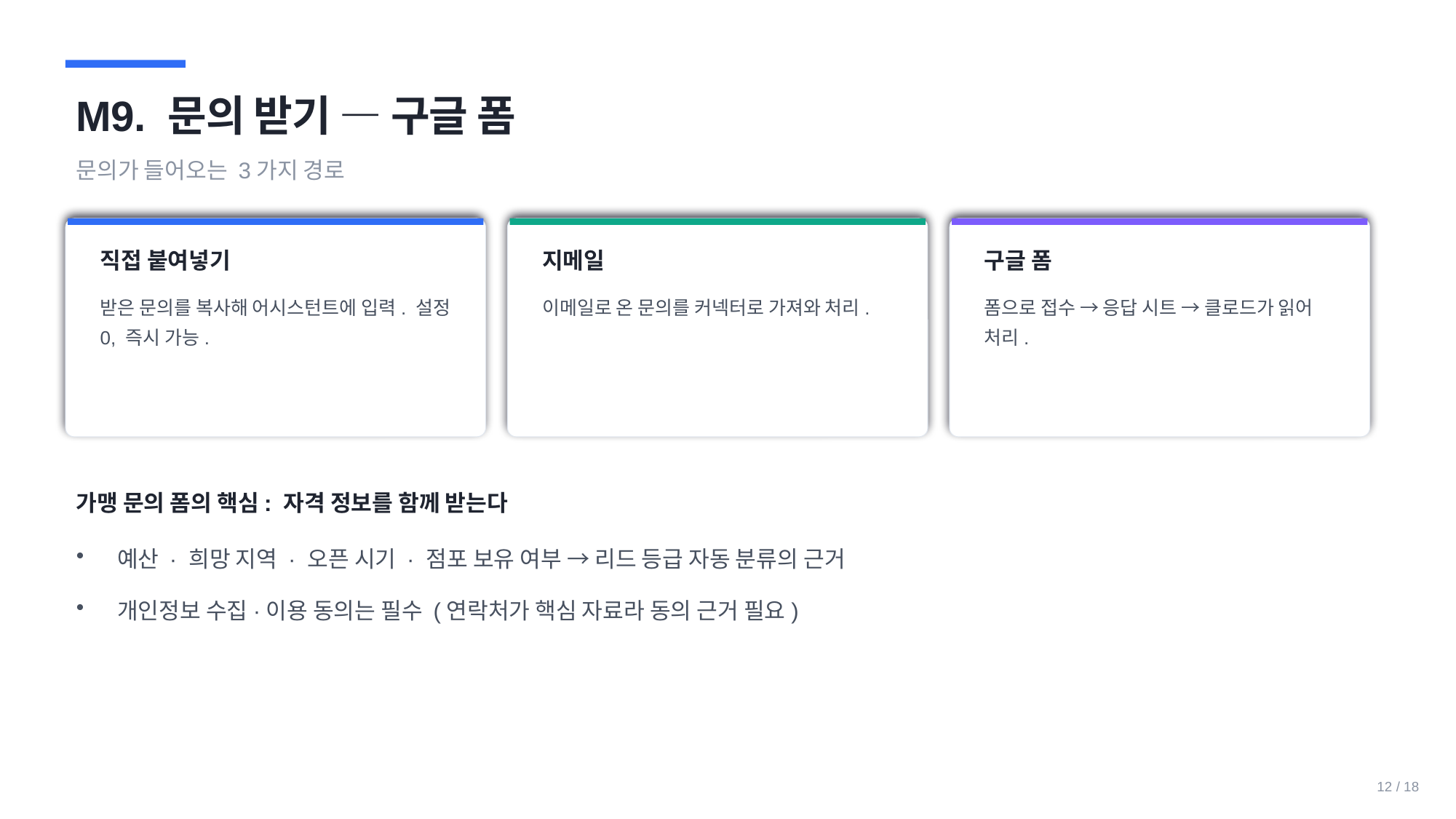

M9. 문의 받기 — 구글 폼
문의가 들어오는 3가지 경로

직접 붙여넣기
지메일
구글 폼
받은 문의를 복사해 어시스턴트에 입력. 설정 0, 즉시 가능.
이메일로 온 문의를 커넥터로 가져와 처리.
폼으로 접수 → 응답 시트 → 클로드가 읽어 처리.
가맹 문의 폼의 핵심: 자격 정보를 함께 받는다
예산 · 희망 지역 · 오픈 시기 · 점포 보유 여부 → 리드 등급 자동 분류의 근거
개인정보 수집·이용 동의는 필수 (연락처가 핵심 자료라 동의 근거 필요)
12 / 18